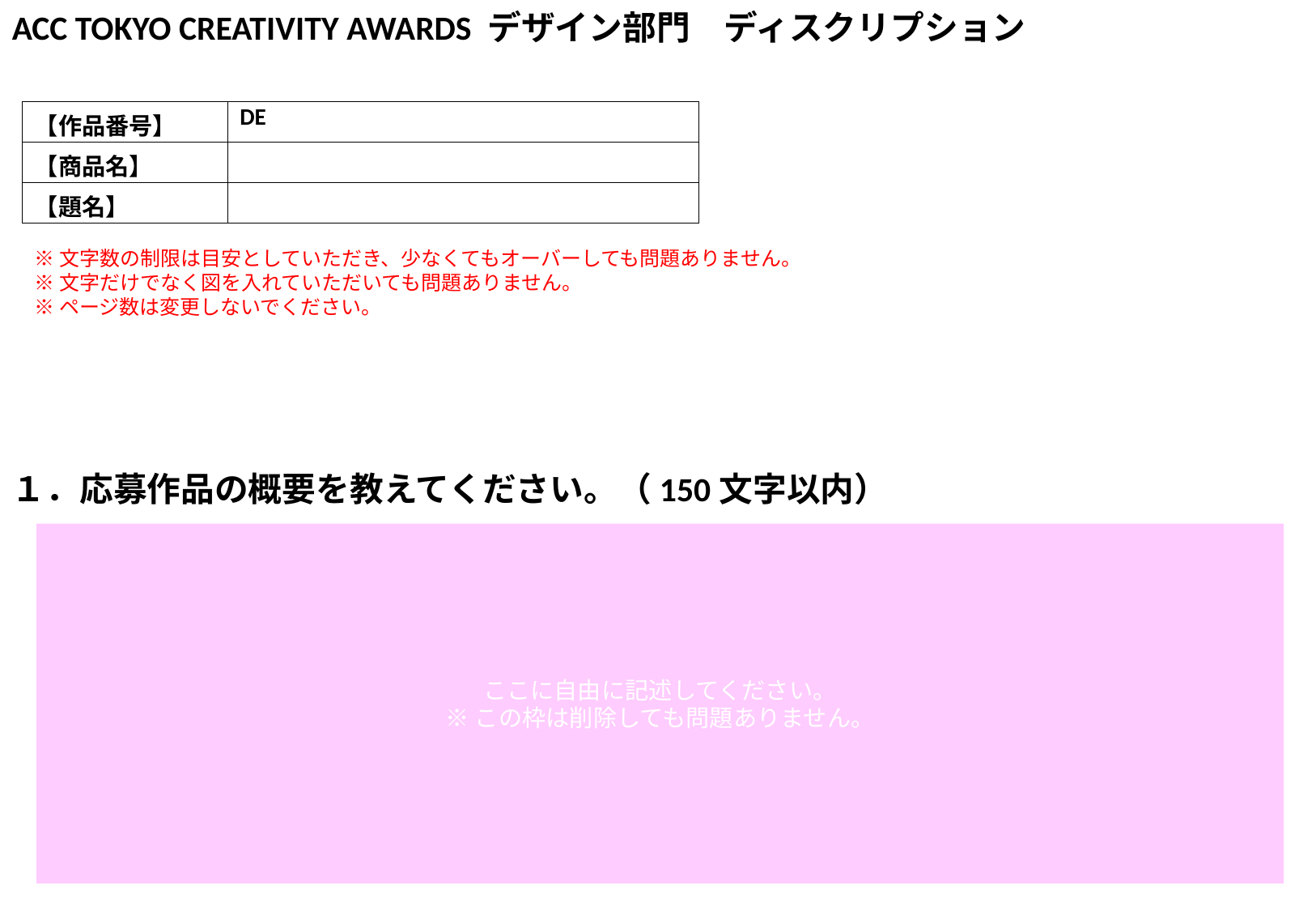

ACC TOKYO CREATIVITY AWARDS デザイン部門　ディスクリプション
| 【作品番号】 | DE |
| --- | --- |
| 【商品名】 |  |
| 【題名】 |  |
※文字数の制限は目安としていただき、少なくてもオーバーしても問題ありません。
※文字だけでなく図を入れていただいても問題ありません。
※ページ数は変更しないでください。
１．応募作品の概要を教えてください。（150文字以内）
ここに自由に記述してください。
※この枠は削除しても問題ありません。